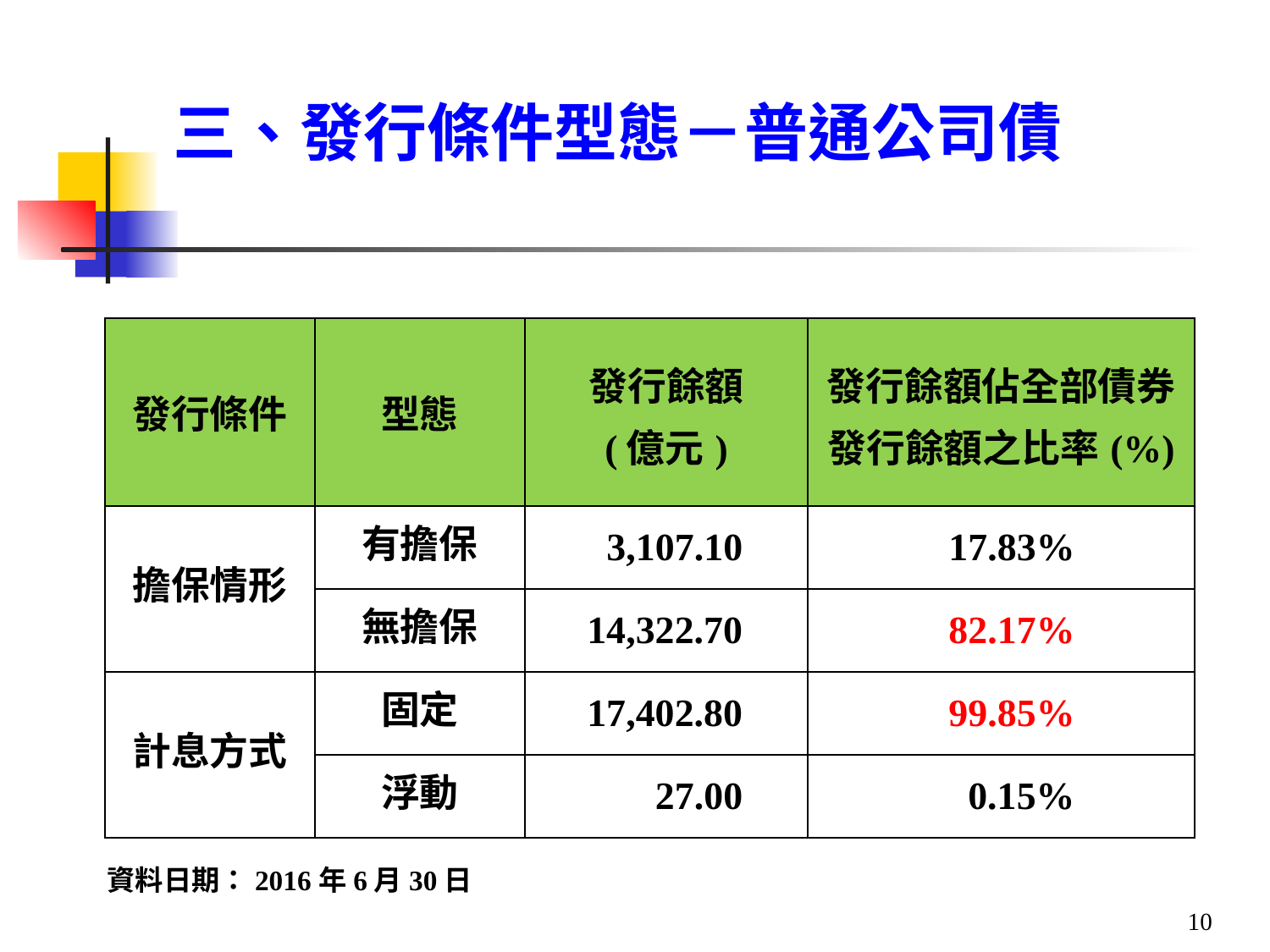

三、發行條件型態－普通公司債
| 發行條件 | 型態 | 發行餘額 (億元) | 發行餘額佔全部債券發行餘額之比率(%) |
| --- | --- | --- | --- |
| 擔保情形 | 有擔保 | 3,107.10 | 17.83% |
|  | 無擔保 | 14,322.70 | 82.17% |
| 計息方式 | 固定 | 17,402.80 | 99.85% |
|  | 浮動 | 27.00 | 0.15% |
資料日期：2016年6月30日
10